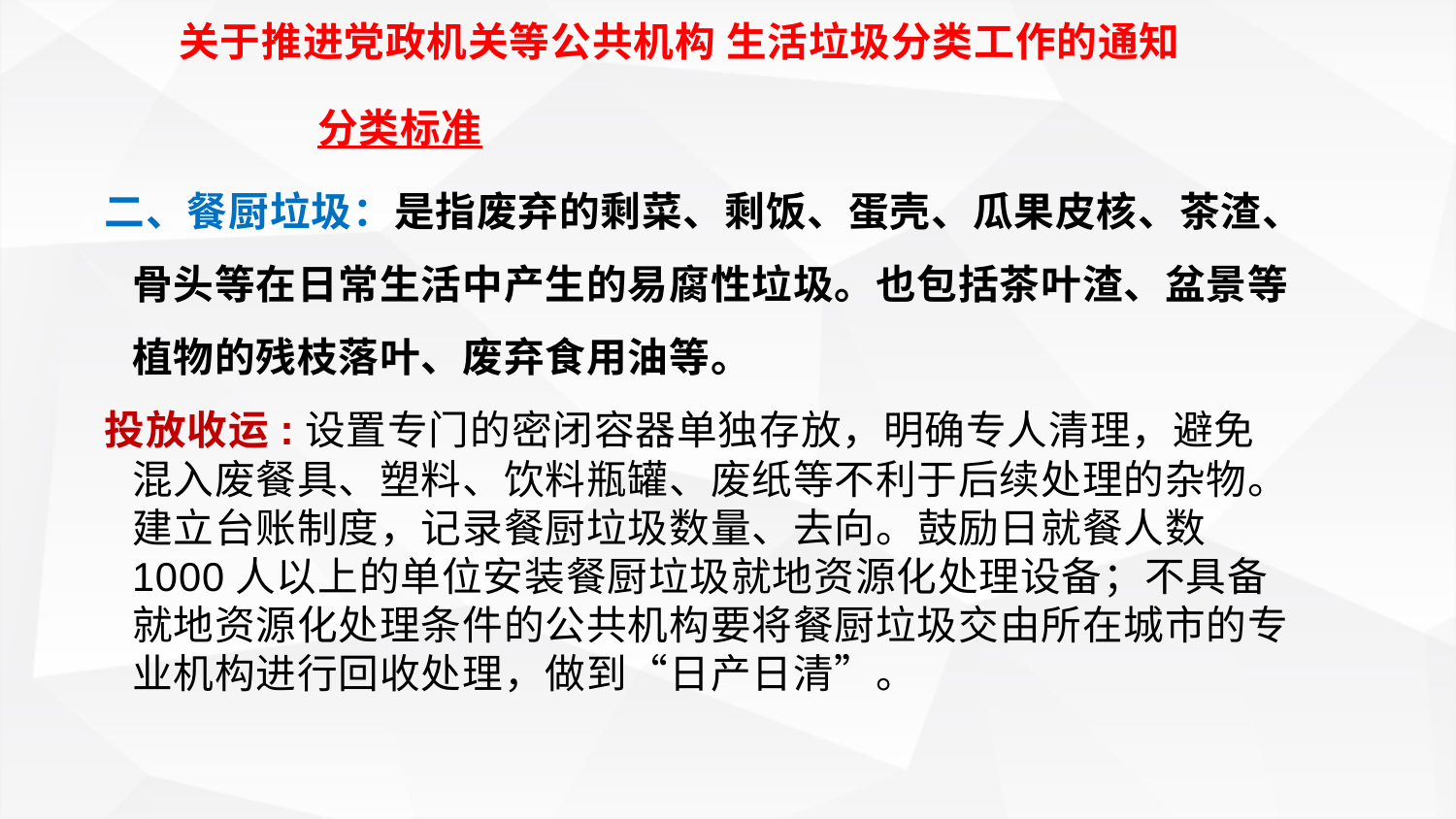

# 关于推进党政机关等公共机构 生活垃圾分类工作的通知 分类标准
二、餐厨垃圾：是指废弃的剩菜、剩饭、蛋壳、瓜果皮核、茶渣、骨头等在日常生活中产生的易腐性垃圾。也包括茶叶渣、盆景等植物的残枝落叶、废弃食用油等。
投放收运:设置专门的密闭容器单独存放，明确专人清理，避免混入废餐具、塑料、饮料瓶罐、废纸等不利于后续处理的杂物。建立台账制度，记录餐厨垃圾数量、去向。鼓励日就餐人数1000人以上的单位安装餐厨垃圾就地资源化处理设备；不具备就地资源化处理条件的公共机构要将餐厨垃圾交由所在城市的专业机构进行回收处理，做到“日产日清”。